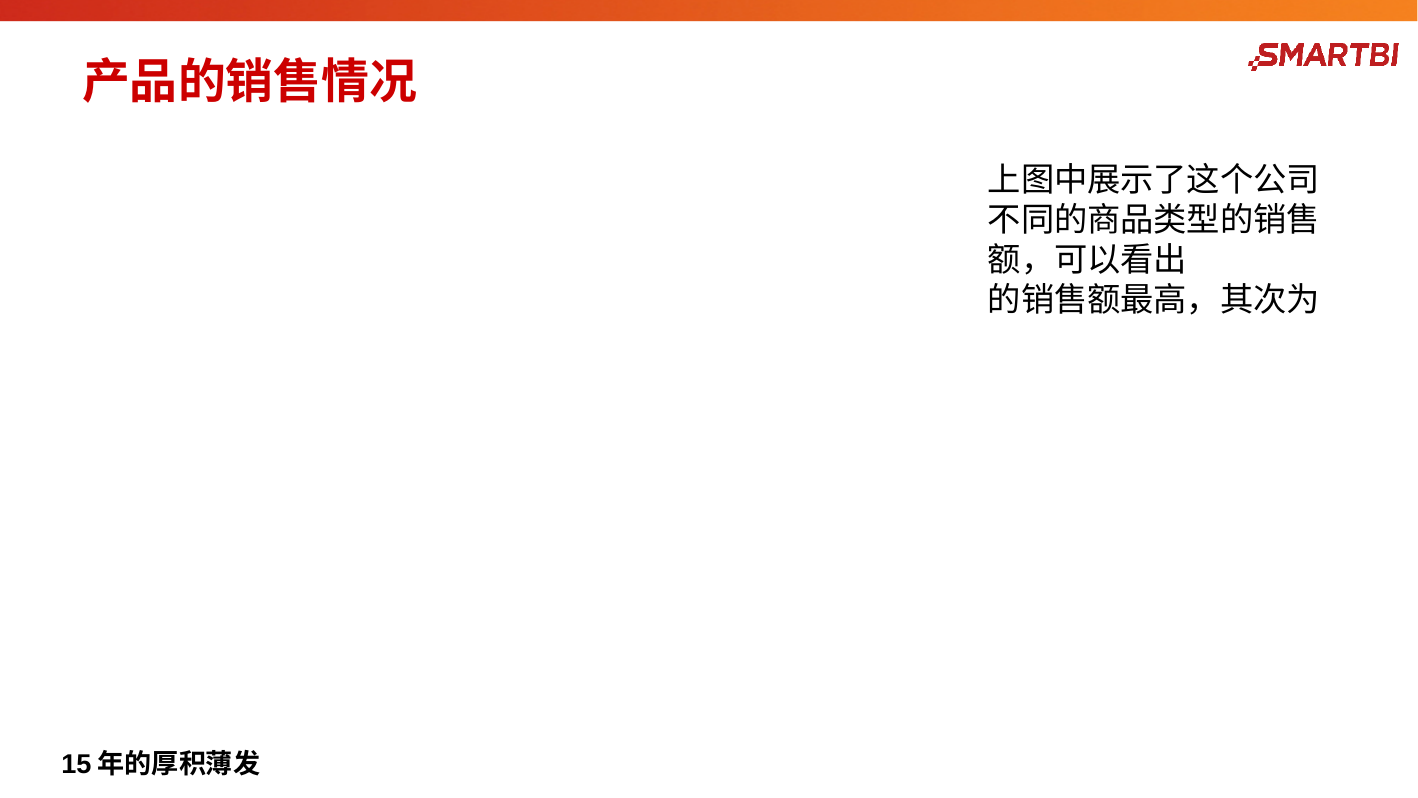

# 产品的销售情况
上图中展示了这个公司不同的商品类型的销售额，可以看出             的销售额最高，其次为